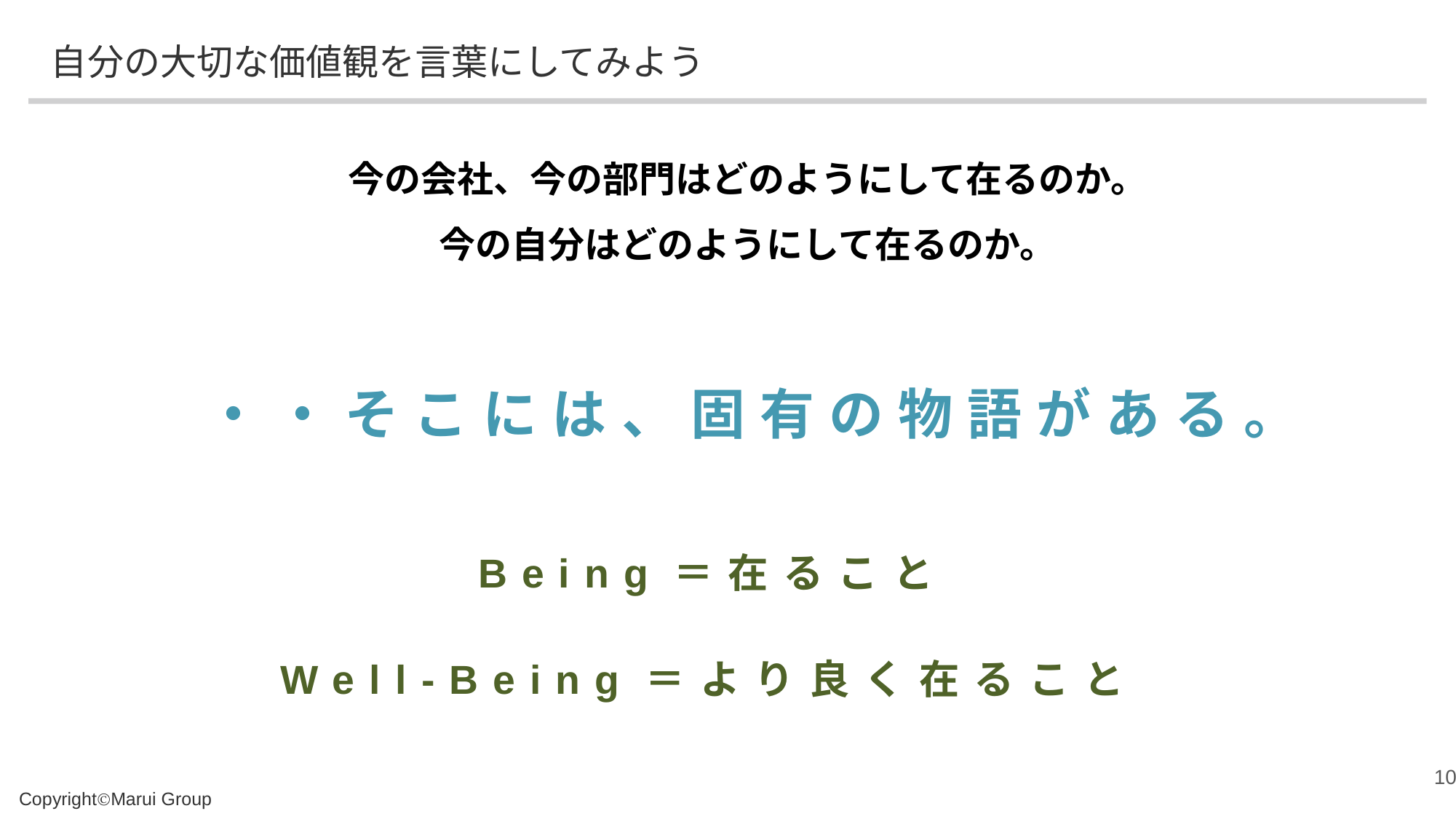

自分の大切な価値観を言葉にしてみよう
今の会社、今の部門はどのようにして在るのか。
今の自分はどのようにして在るのか。
　　・・そこには、固有の物語がある。
Being＝在ること
Well-Being＝より良く在ること
CopyrightⒸMarui Group